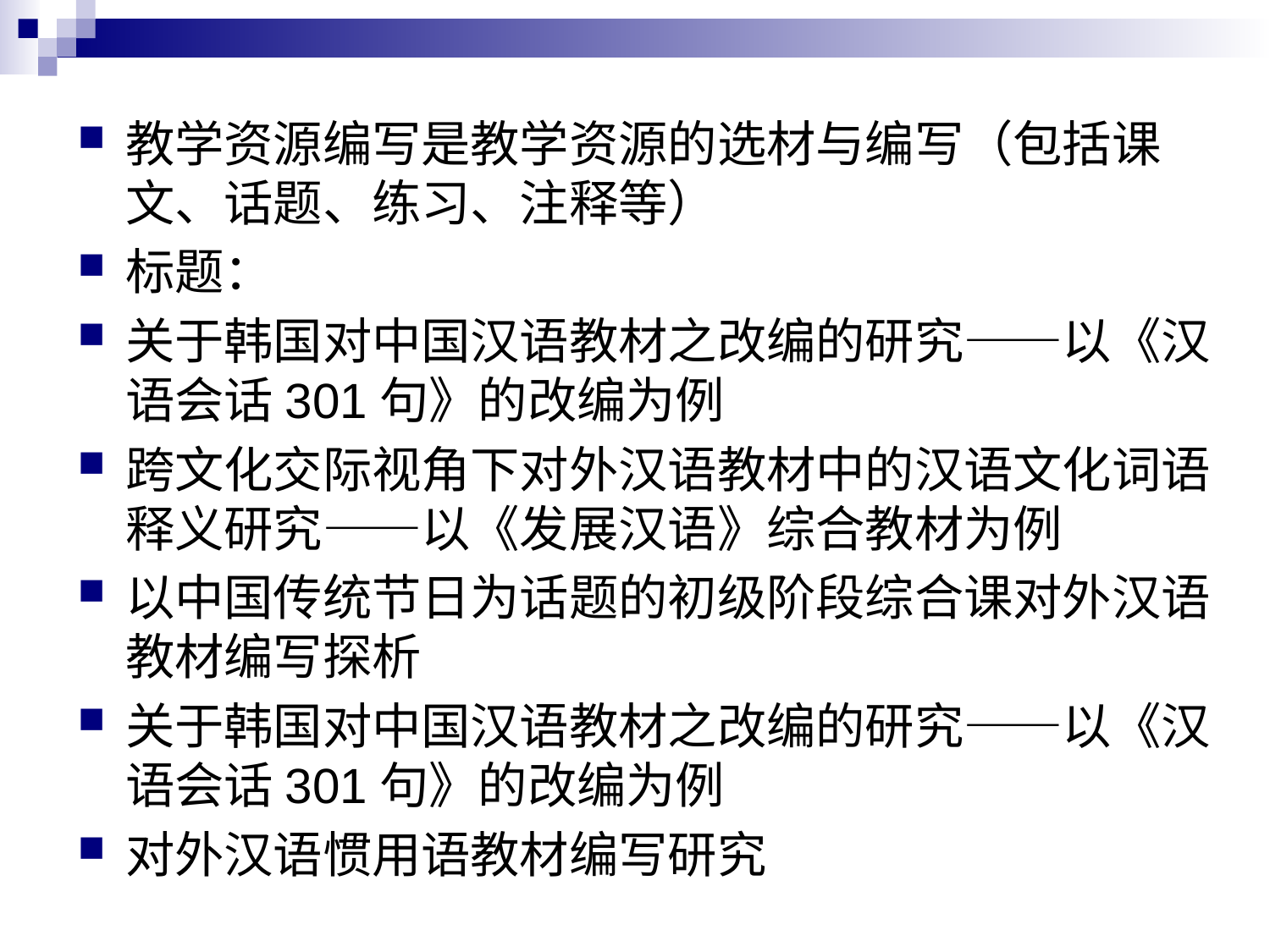

教学资源编写是教学资源的选材与编写（包括课文、话题、练习、注释等）
标题：
关于韩国对中国汉语教材之改编的研究——以《汉语会话301句》的改编为例
跨文化交际视角下对外汉语教材中的汉语文化词语释义研究——以《发展汉语》综合教材为例
以中国传统节日为话题的初级阶段综合课对外汉语教材编写探析
关于韩国对中国汉语教材之改编的研究——以《汉语会话301句》的改编为例
对外汉语惯用语教材编写研究